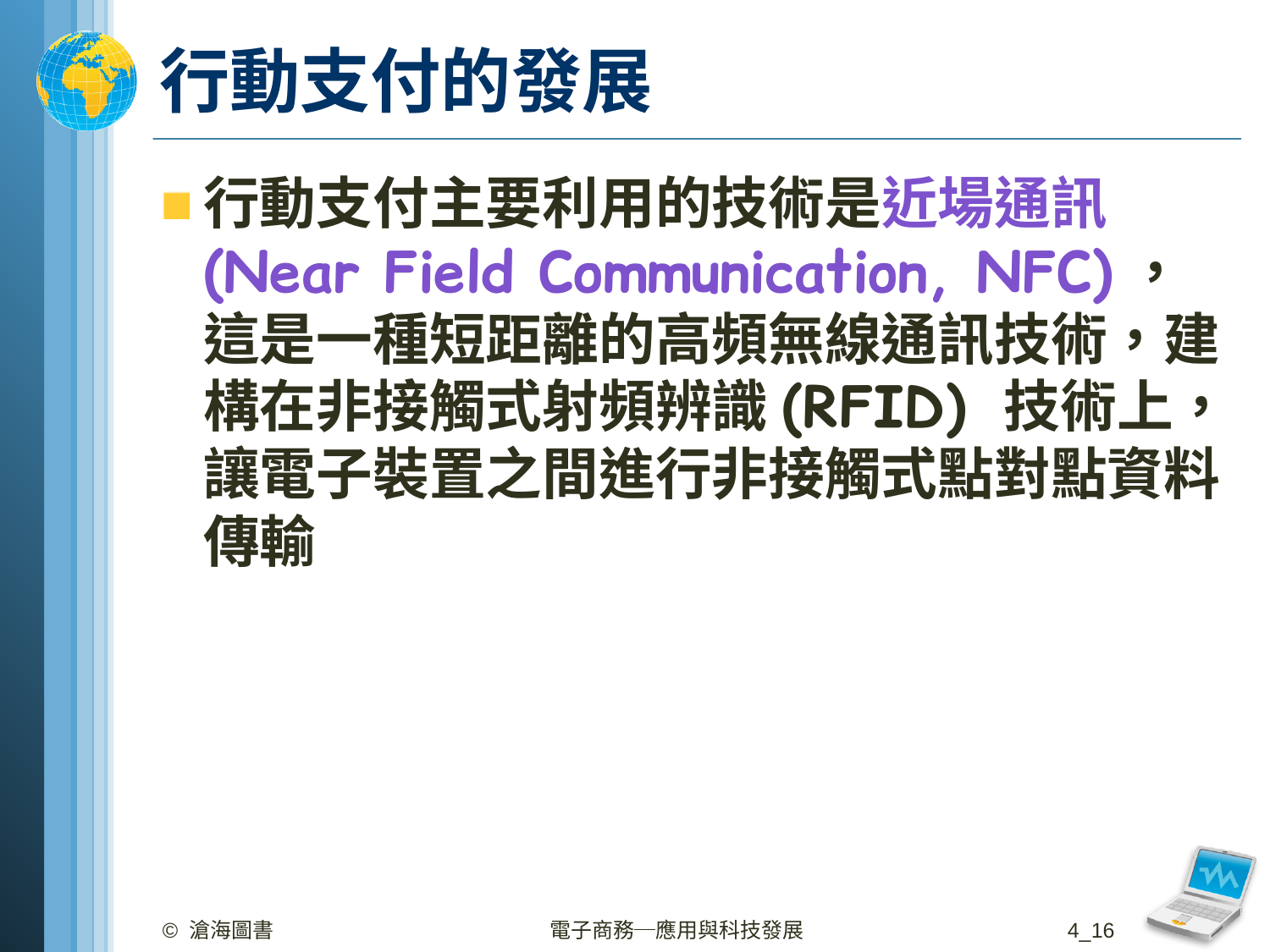

# 行動支付的發展
行動支付主要利用的技術是近場通訊 (Near Field Communication, NFC)，這是一種短距離的高頻無線通訊技術，建構在非接觸式射頻辨識(RFID) 技術上，讓電子裝置之間進行非接觸式點對點資料傳輸
© 滄海圖書
電子商務─應用與科技發展
4_16